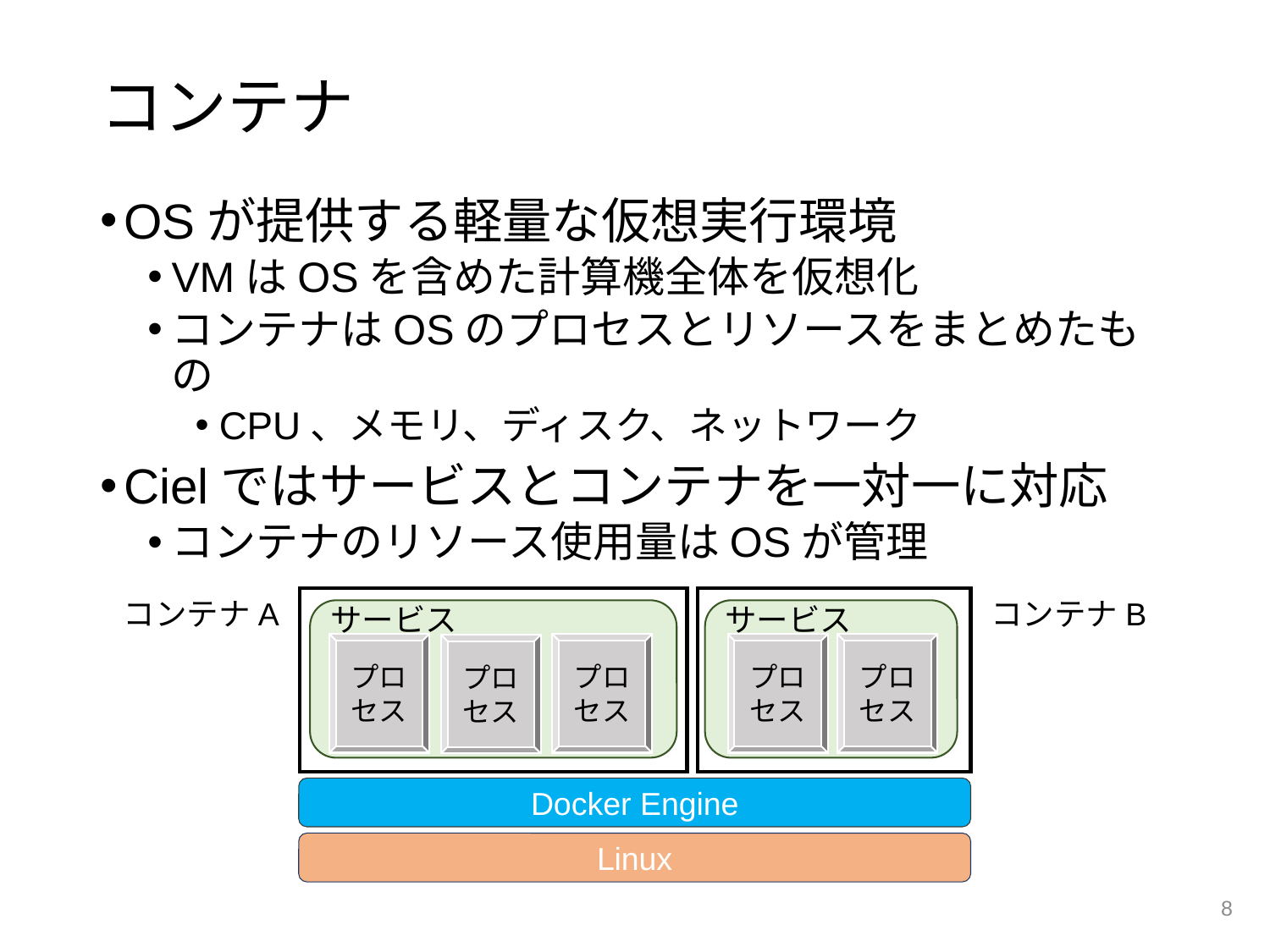

# コンテナ
OSが提供する軽量な仮想実行環境
VMはOSを含めた計算機全体を仮想化
コンテナはOSのプロセスとリソースをまとめたもの
CPU、メモリ、ディスク、ネットワーク
Cielではサービスとコンテナを一対一に対応
コンテナのリソース使用量はOSが管理

コンテナA

コンテナB
サービス
サービス

プロセス
プロセス
プロセス
プロセス
プロセス
Docker Engine
Linux
8